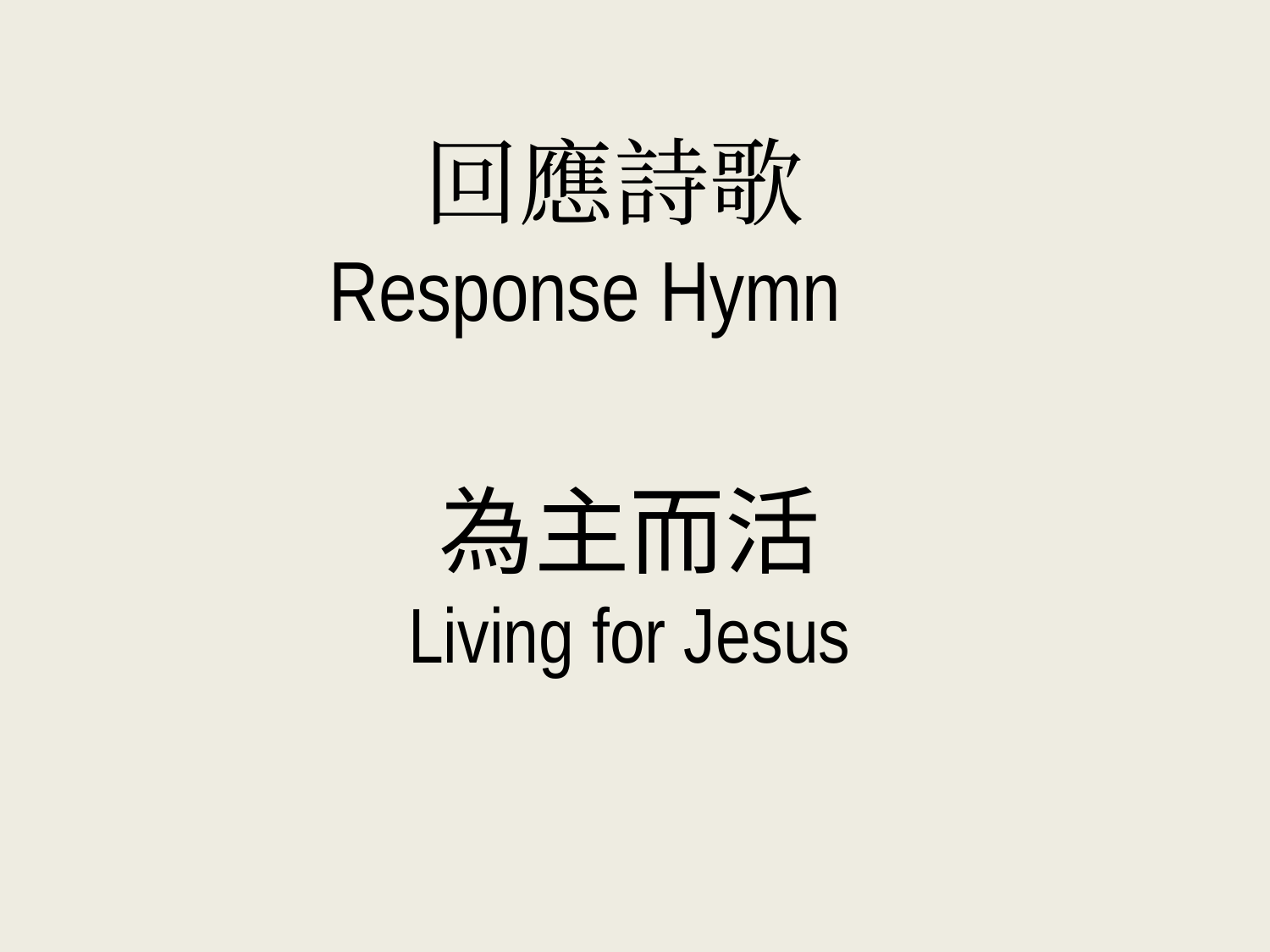

回應詩歌
Response Hymn

為主而活
Living for Jesus